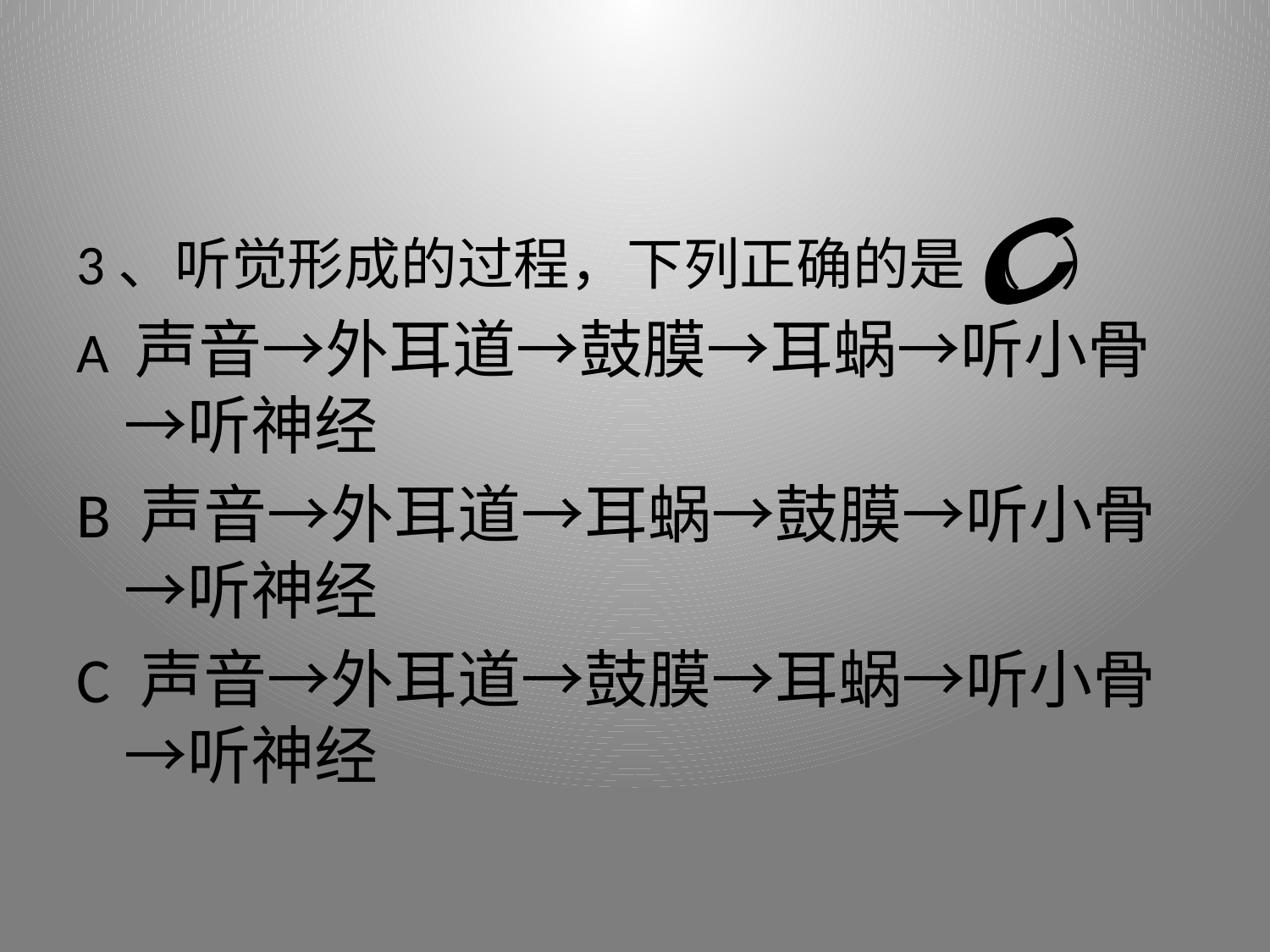

C
3、听觉形成的过程，下列正确的是（   ）
A 声音→外耳道→鼓膜→耳蜗→听小骨→听神经
B 声音→外耳道→耳蜗→鼓膜→听小骨→听神经
C 声音→外耳道→鼓膜→耳蜗→听小骨→听神经